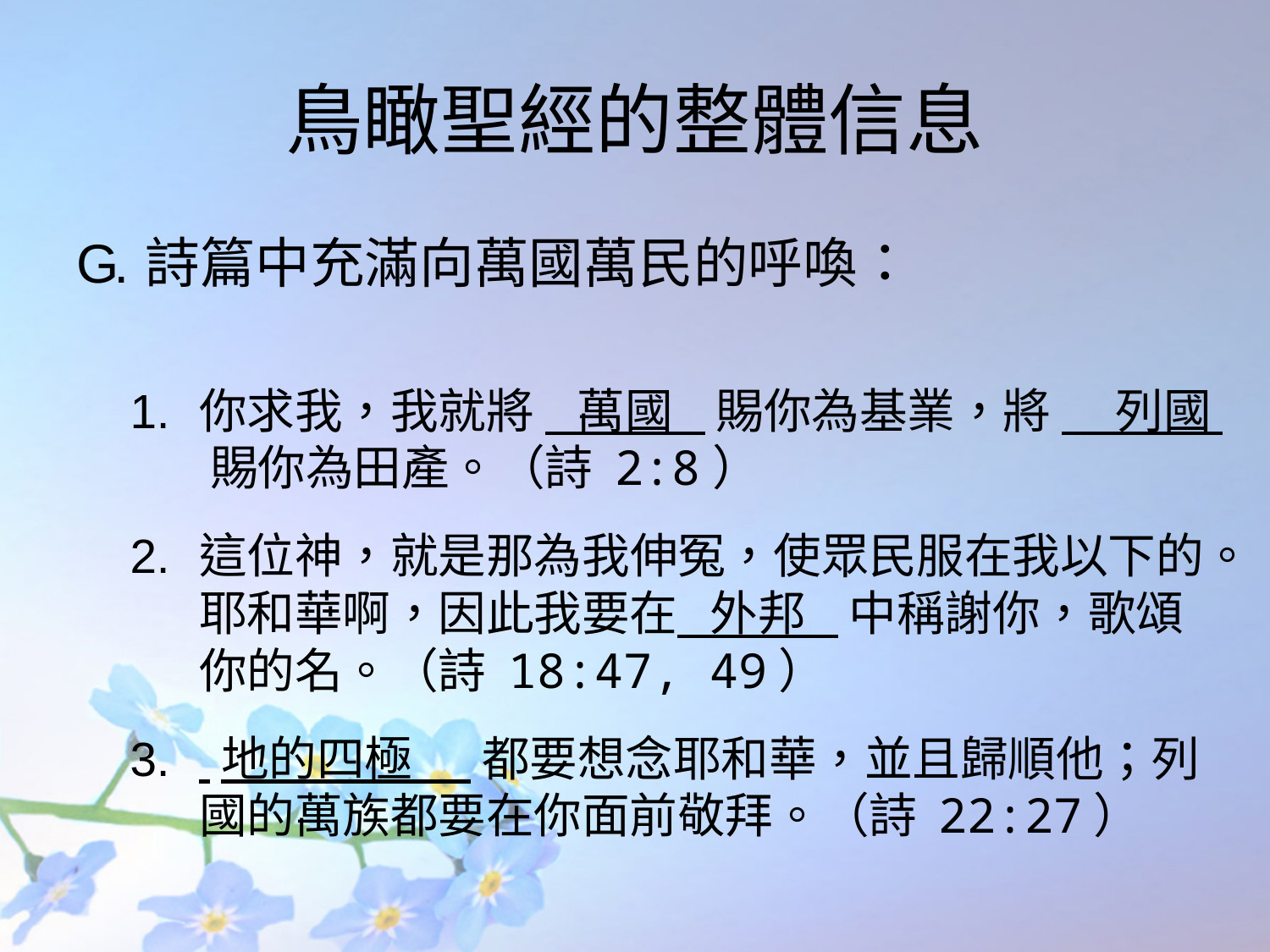

# 鳥瞰聖經的整體信息
詩篇中充滿向萬國萬民的呼喚：

你求我，我就將    萬國    賜你為基業，將      列國   賜你為田產。（詩 2:8）
這位神，就是那為我伸冤，使眾民服在我以下的。耶和華啊，因此我要在   外邦    中稱謝你，歌頌你的名。（詩 18:47, 49）
 地的四極　  都要想念耶和華，並且歸順他；列國的萬族都要在你面前敬拜。（詩 22:27）